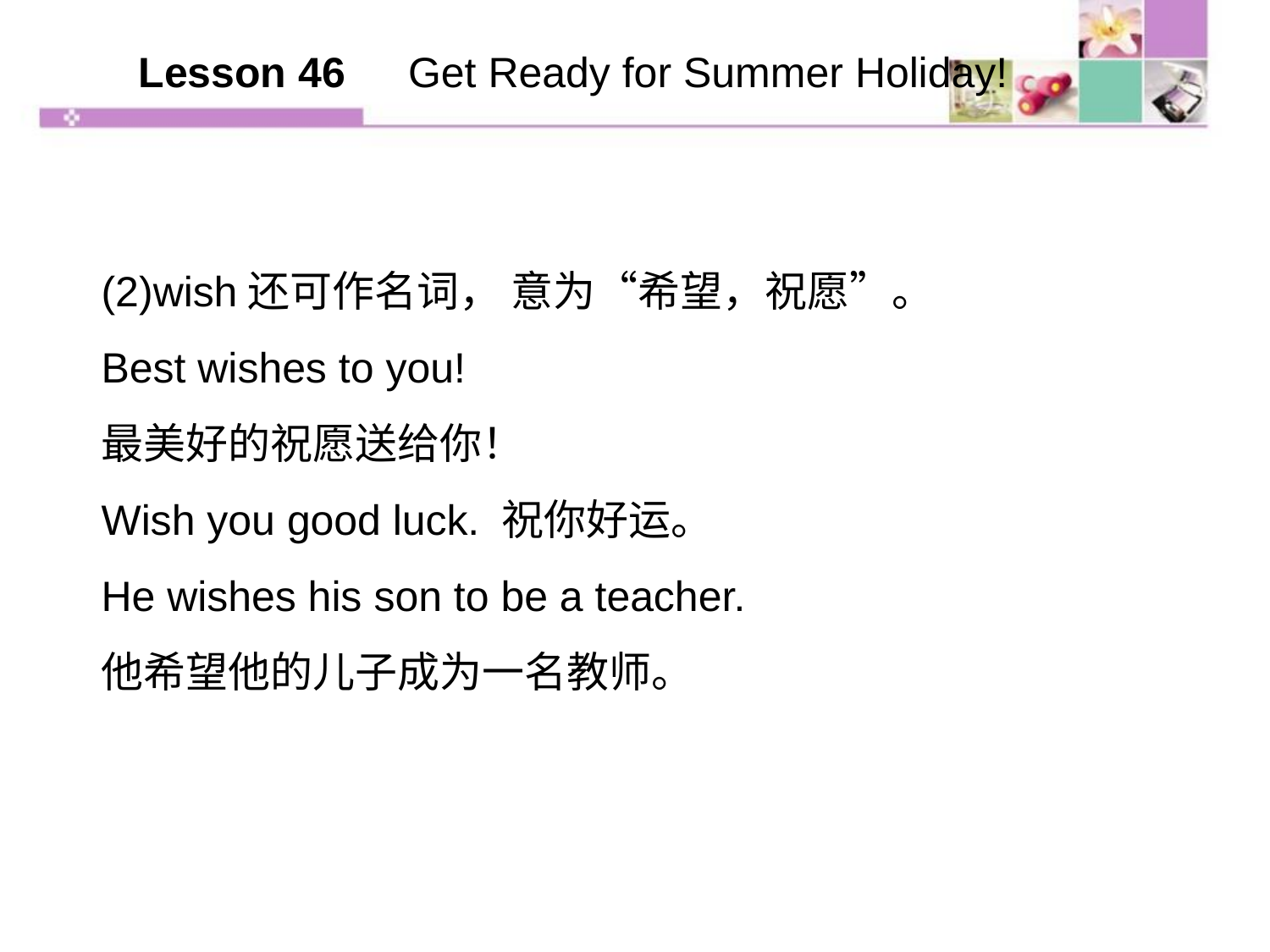

Lesson 46　Get Ready for Summer Holiday!
(2)wish还可作名词， 意为“希望，祝愿”。
Best wishes to you!
最美好的祝愿送给你！
Wish you good luck. 祝你好运。
He wishes his son to be a teacher.
他希望他的儿子成为一名教师。